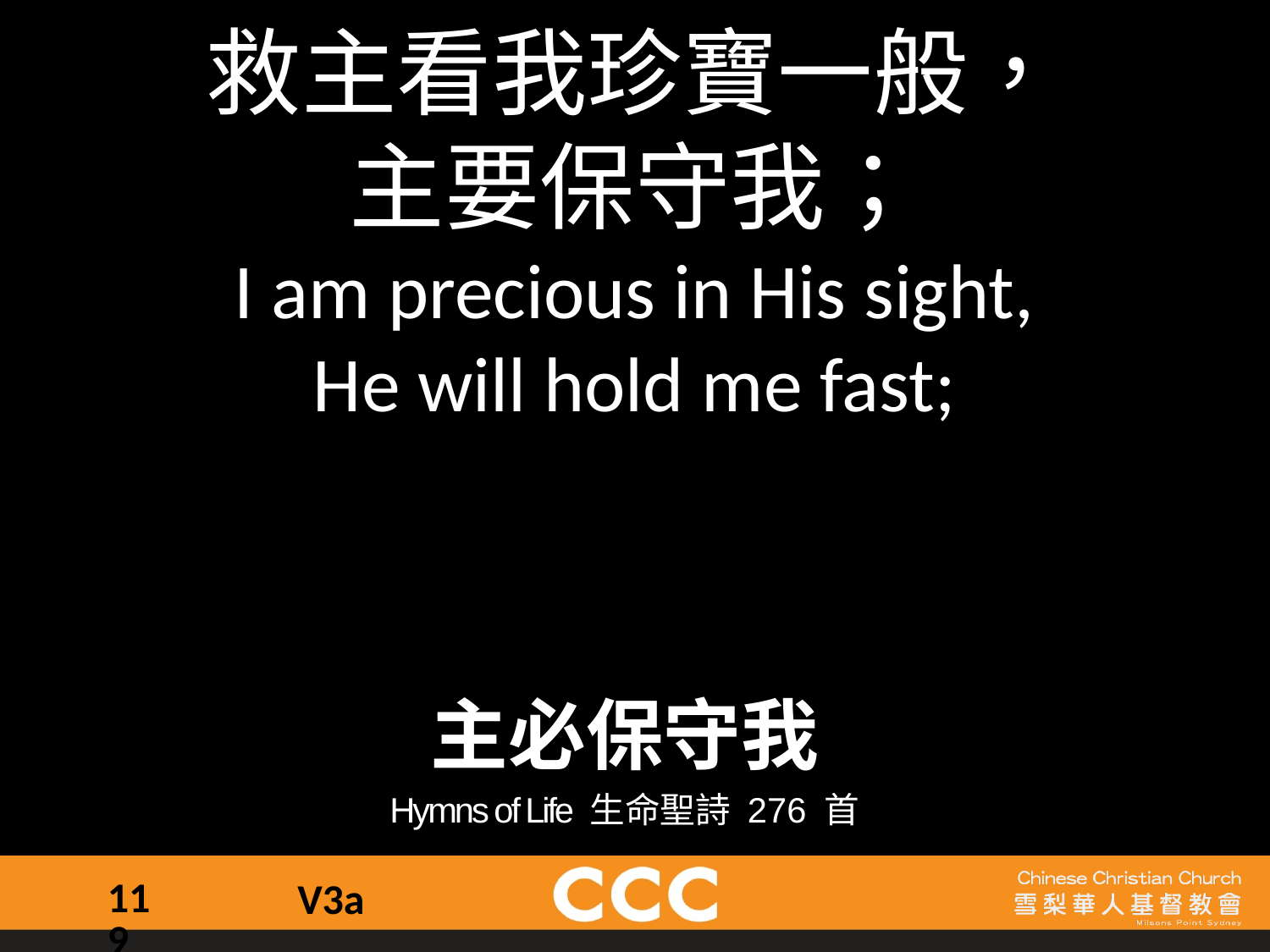

救主看我珍寶一般，
主要保守我；
I am precious in His sight,
He will hold me fast;
主必保守我
Hymns of Life 生命聖詩 276 首
119
V3a